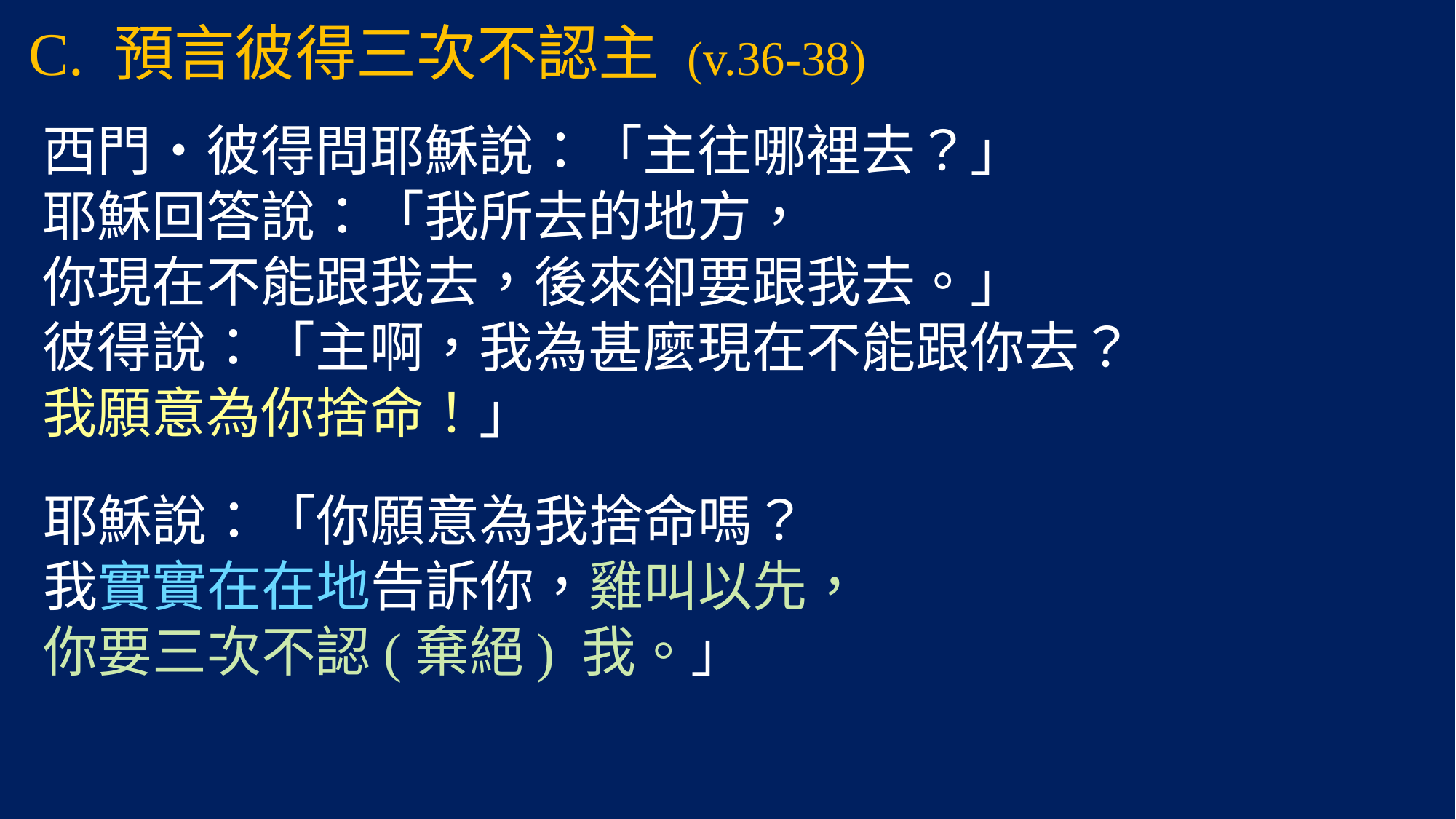

# C. 預言彼得三次不認主 (v.36-38)
西門•彼得問耶穌說：「主往哪裡去？」
耶穌回答說：「我所去的地方，
你現在不能跟我去，後來卻要跟我去。」
彼得說：「主啊，我為甚麼現在不能跟你去？
我願意為你捨命！」

耶穌說：「你願意為我捨命嗎？
我實實在在地告訴你，雞叫以先，
你要三次不認(棄絕) 我。」